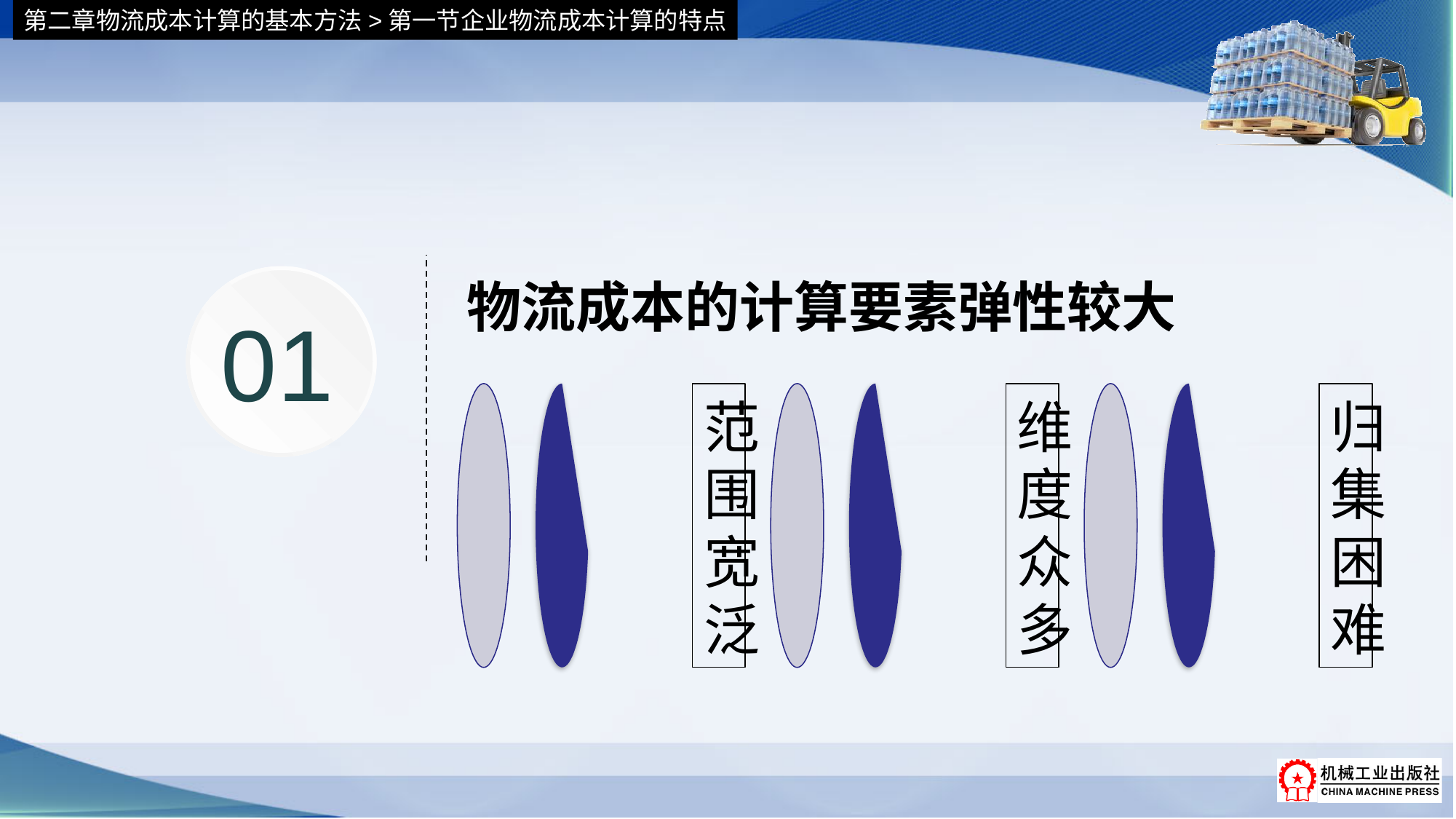

第二章物流成本计算的基本方法>第一节企业物流成本计算的特点

01
物流成本的计算要素弹性较大
范围宽泛
维度众多
归集困难